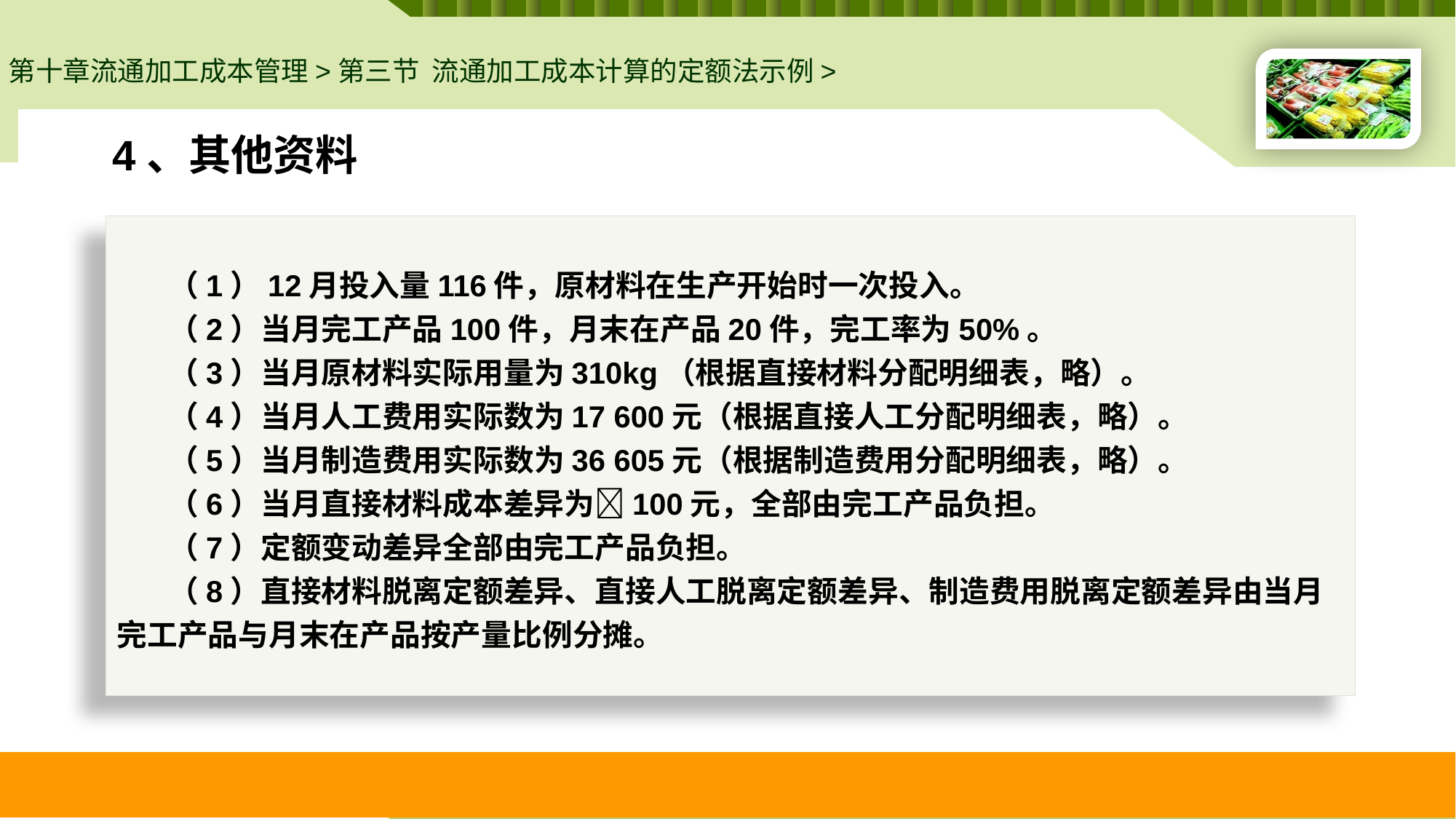

第十章流通加工成本管理>第三节  流通加工成本计算的定额法示例>
# 4、其他资料
（1）12月投入量116件，原材料在生产开始时一次投入。
（2）当月完工产品100件，月末在产品20件，完工率为50%。
（3）当月原材料实际用量为310kg（根据直接材料分配明细表，略）。
（4）当月人工费用实际数为17 600元（根据直接人工分配明细表，略）。
（5）当月制造费用实际数为36 605元（根据制造费用分配明细表，略）。
（6）当月直接材料成本差异为−100元，全部由完工产品负担。
（7）定额变动差异全部由完工产品负担。
（8）直接材料脱离定额差异、直接人工脱离定额差异、制造费用脱离定额差异由当月完工产品与月末在产品按产量比例分摊。